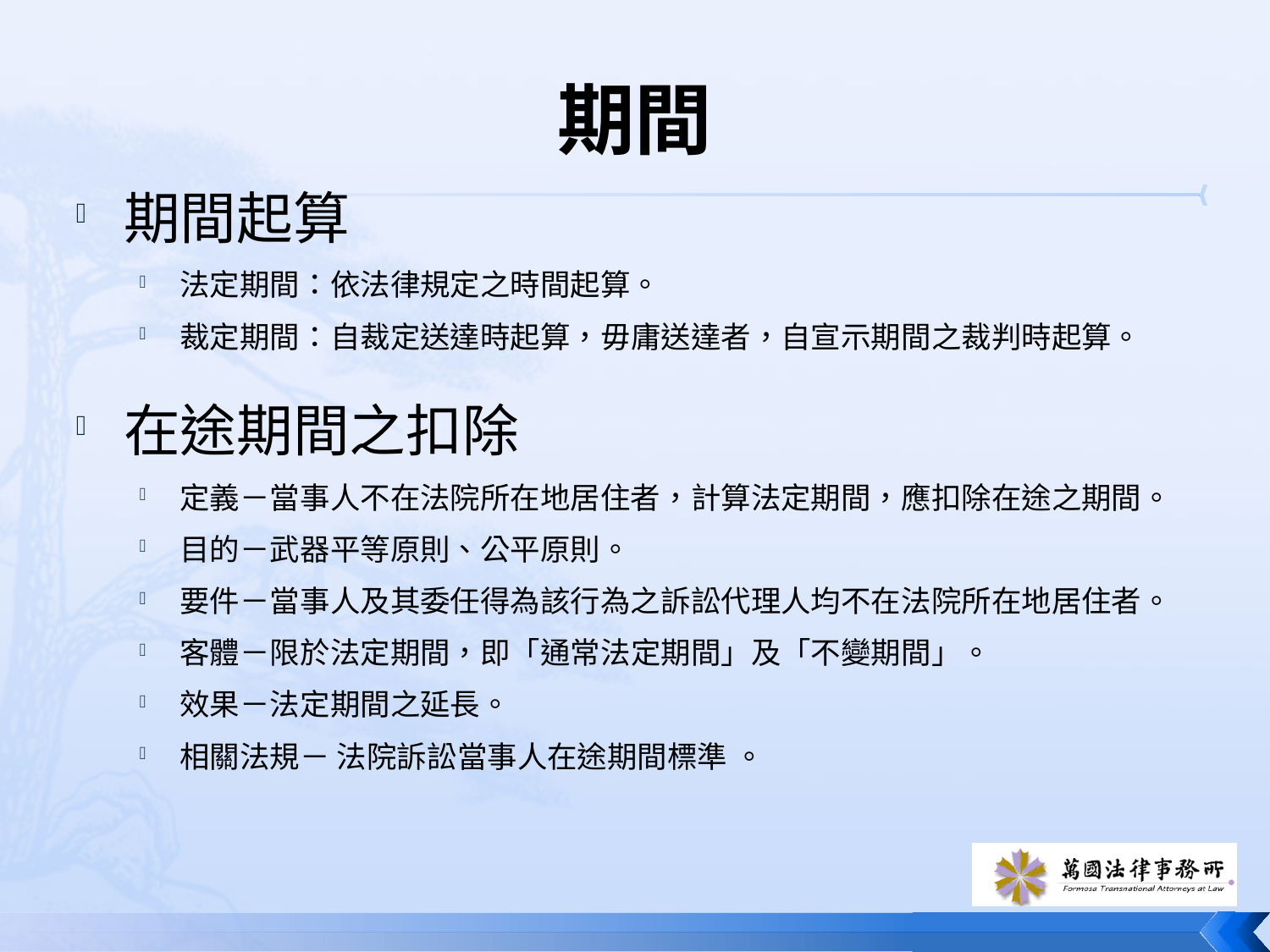

# 期間
期間起算
法定期間：依法律規定之時間起算。
裁定期間：自裁定送達時起算，毋庸送達者，自宣示期間之裁判時起算。

在途期間之扣除
定義－當事人不在法院所在地居住者，計算法定期間，應扣除在途之期間。
目的－武器平等原則、公平原則。
要件－當事人及其委任得為該行為之訴訟代理人均不在法院所在地居住者。
客體－限於法定期間，即「通常法定期間」及「不變期間」。
效果－法定期間之延長。
相關法規－ 法院訴訟當事人在途期間標準 。